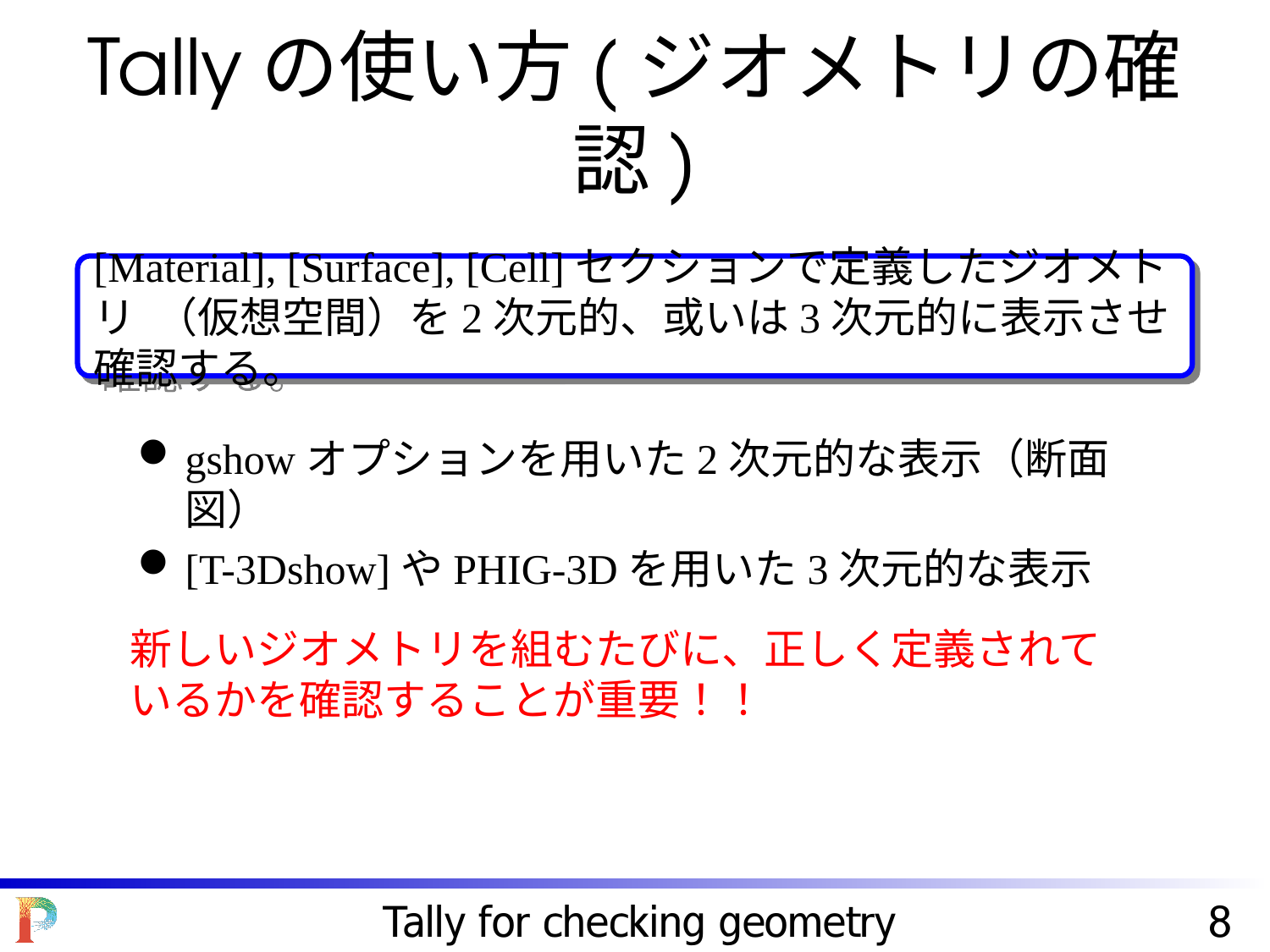

# Tallyの使い方(ジオメトリの確認)
[Material], [Surface], [Cell]セクションで定義したジオメトリ  （仮想空間）を2次元的、或いは3次元的に表示させ確認する。
gshowオプションを用いた2次元的な表示（断面図）
[T-3Dshow]やPHIG-3Dを用いた3次元的な表示
新しいジオメトリを組むたびに、正しく定義されているかを確認することが重要！！
Tally for checking geometry